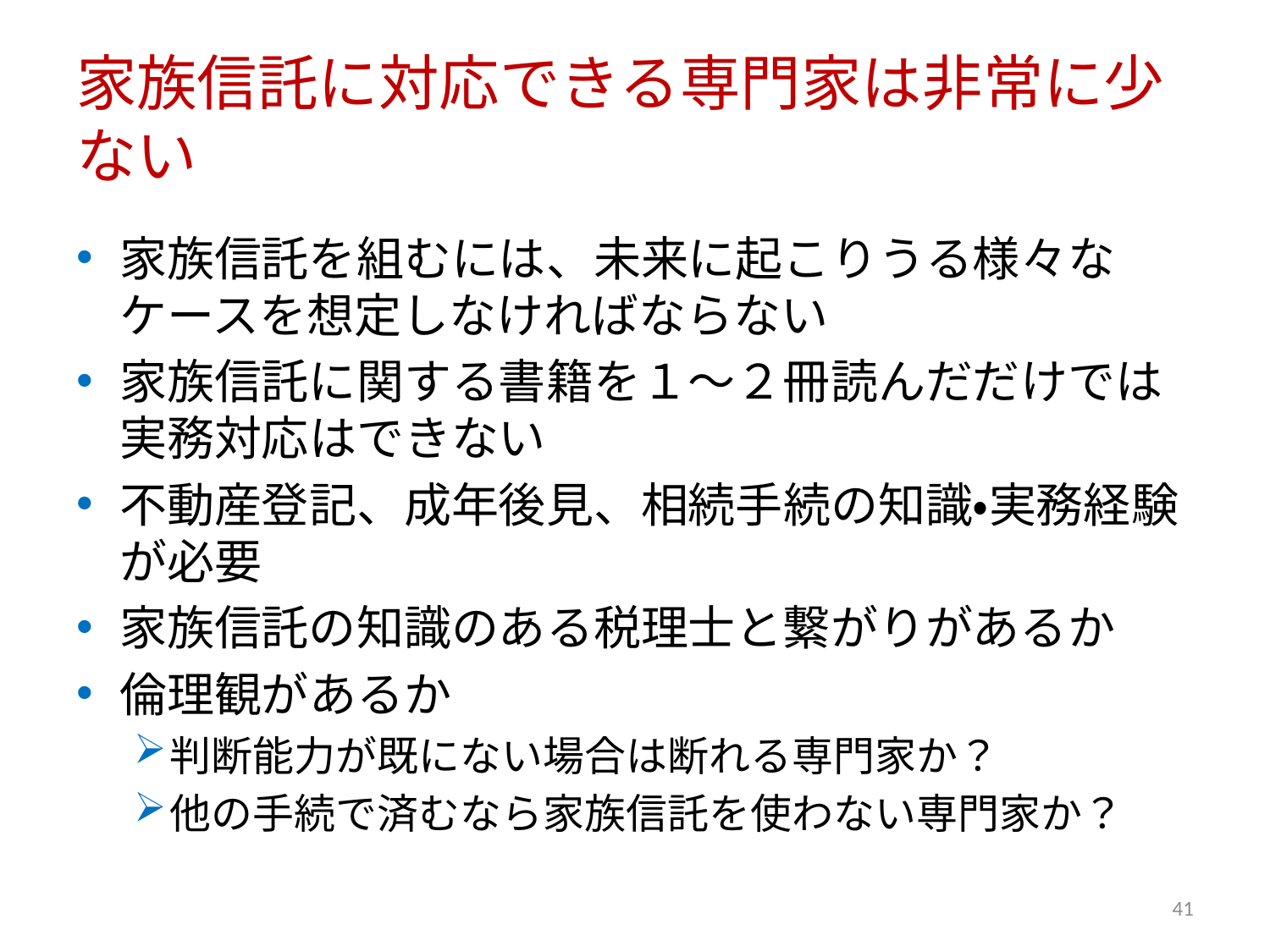

# 家族信託に対応できる専門家は非常に少ない
家族信託を組むには、未来に起こりうる様々なケースを想定しなければならない
家族信託に関する書籍を１～２冊読んだだけでは実務対応はできない
不動産登記、成年後見、相続手続の知識・実務経験が必要
家族信託の知識のある税理士と繋がりがあるか
倫理観があるか
判断能力が既にない場合は断れる専門家か？
他の手続で済むなら家族信託を使わない専門家か？
41